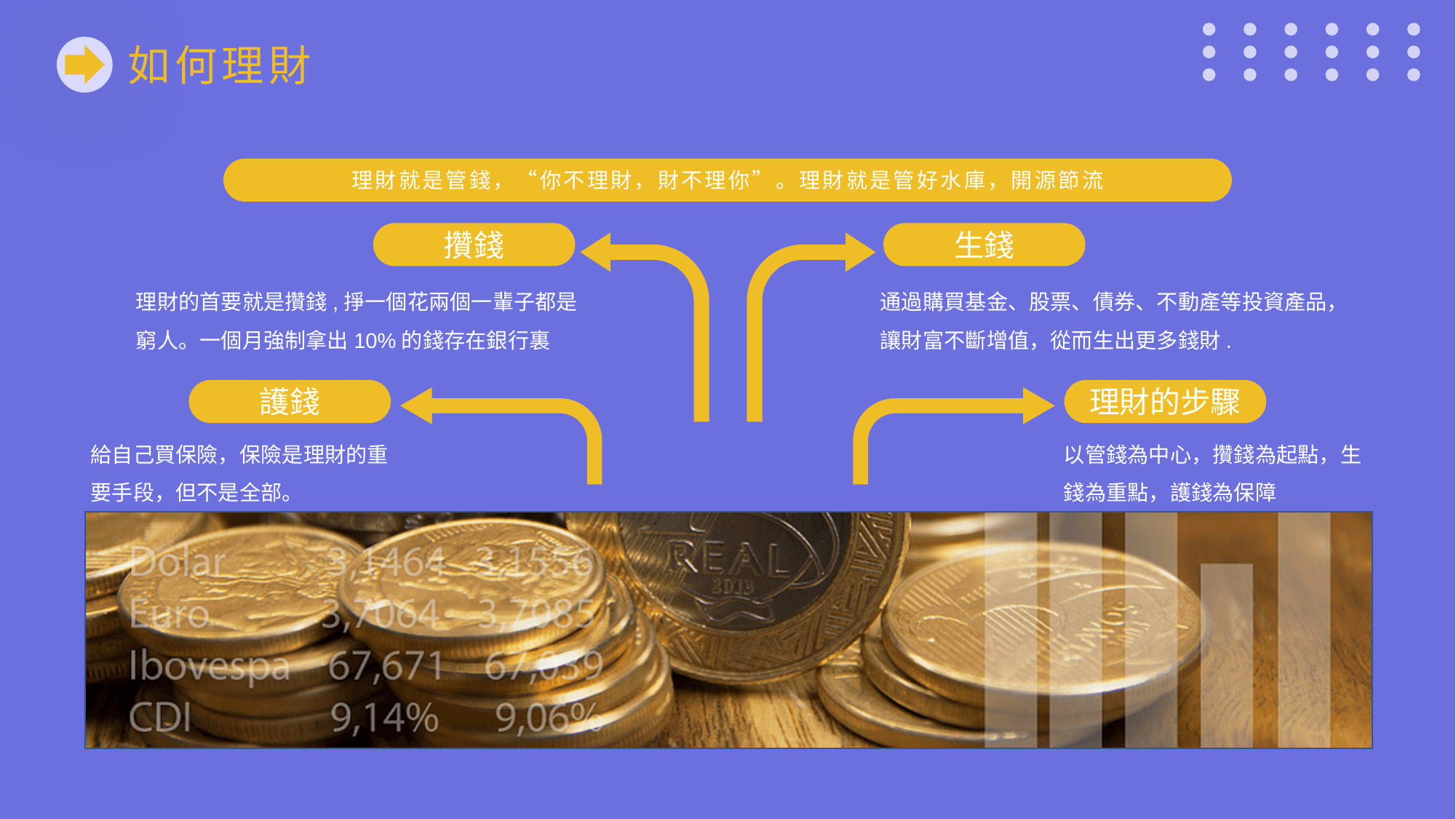

如何理財

理財就是管錢，“你不理財，財不理你”。理財就是管好水庫，開源節流
攢錢
生錢

理財的首要就是攢錢,掙一個花兩個一輩子都是窮人。一個月強制拿出10%的錢存在銀行裏
通過購買基金、股票、債券、不動產等投資產品，讓財富不斷增值，從而生出更多錢財.
護錢
理財的步驟

給自己買保險，保險是理財的重要手段，但不是全部。
以管錢為中心，攢錢為起點，生錢為重點，護錢為保障